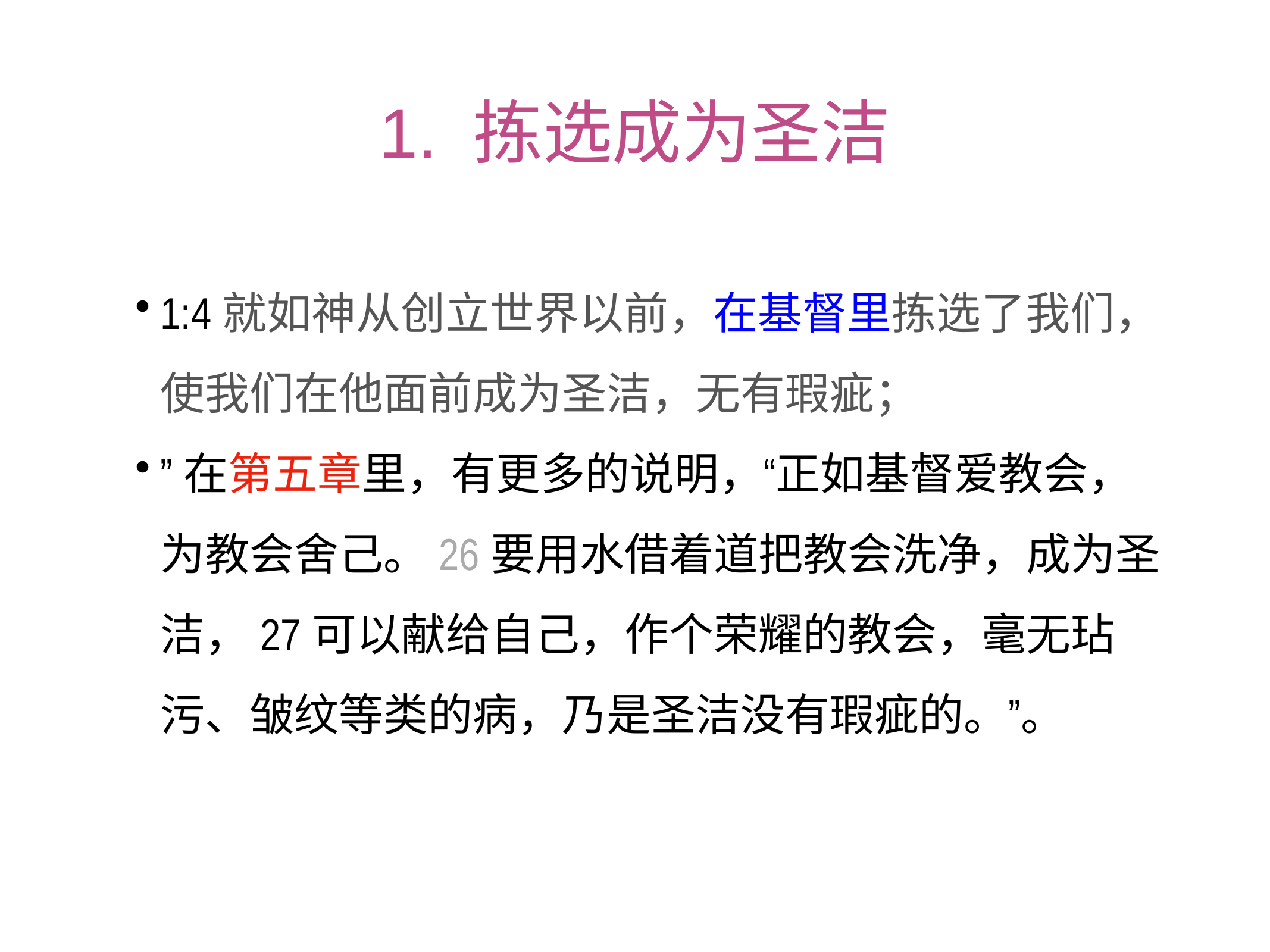

# 1. 拣选成为圣洁
1:4就如神从创立世界以前，在基督里拣选了我们，使我们在他面前成为圣洁，无有瑕疵；
”在第五章里，有更多的说明，“正如基督爱教会，为教会舍己。26要用水借着道把教会洗净，成为圣洁，27可以献给自己，作个荣耀的教会，毫无玷污、皱纹等类的病，乃是圣洁没有瑕疵的。”。